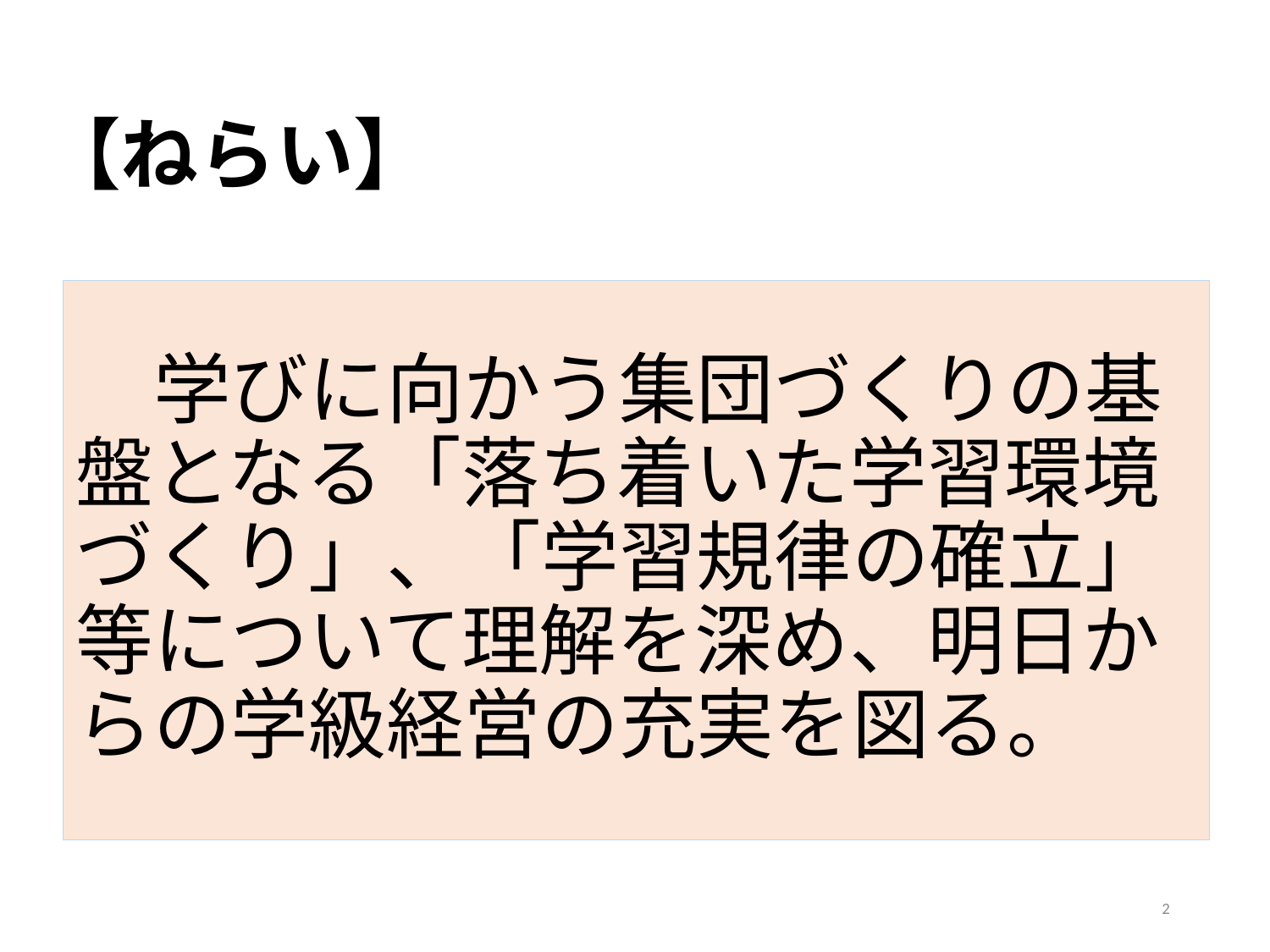

【ねらい】
　学びに向かう集団づくりの基盤となる「落ち着いた学習環境づくり」、「学習規律の確立」等について理解を深め、明日からの学級経営の充実を図る。
2